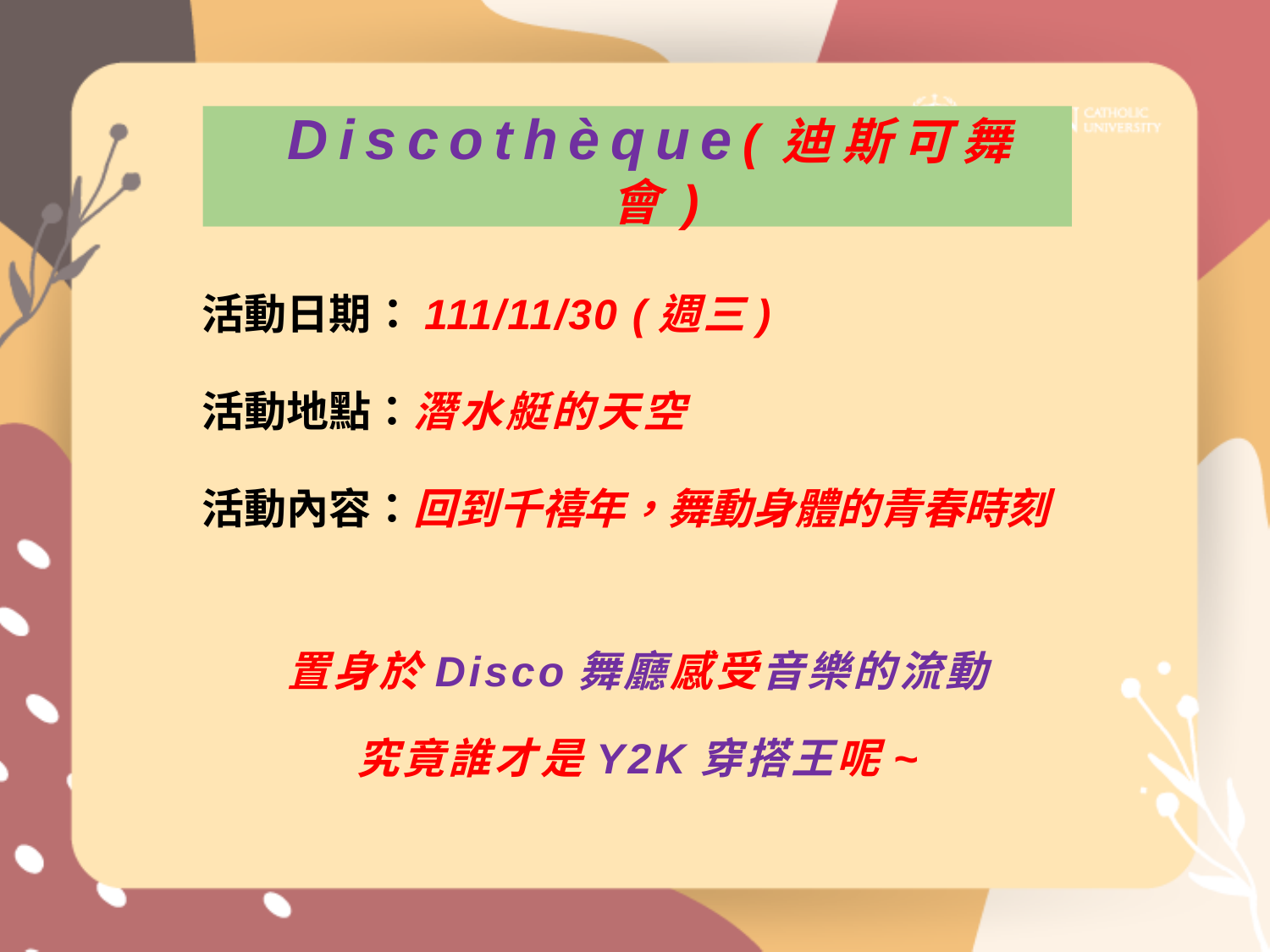

# Discothèque(迪斯可舞會)
活動日期：111/11/30 (週三)
活動地點：潛水艇的天空
活動內容：回到千禧年，舞動身體的青春時刻

置身於Disco舞廳感受音樂的流動
究竟誰才是Y2K穿搭王呢~